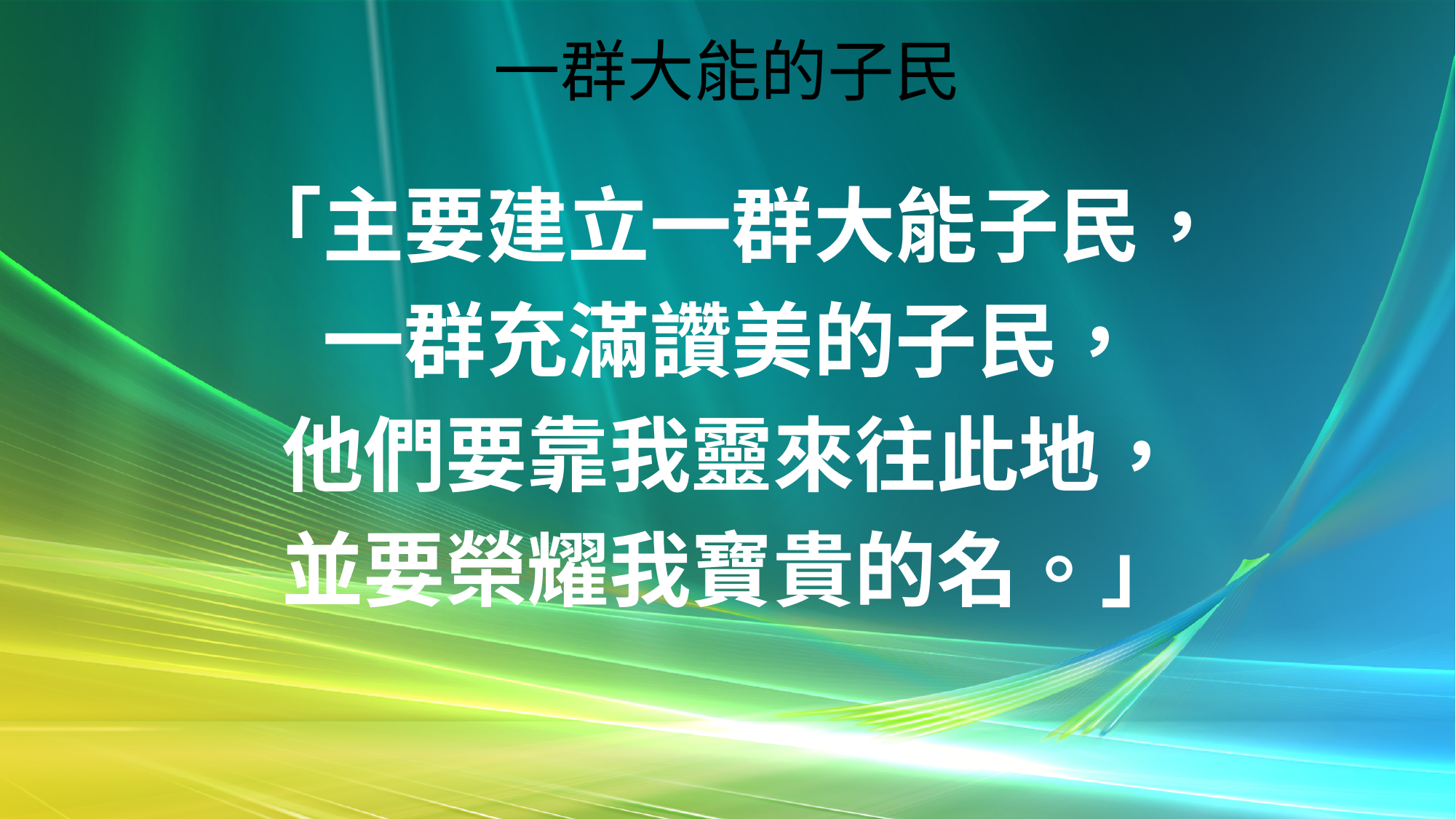

# 一群大能的子民
「主要建立一群大能子民，
一群充滿讚美的子民，
他們要靠我靈來往此地，
並要榮耀我寶貴的名。」